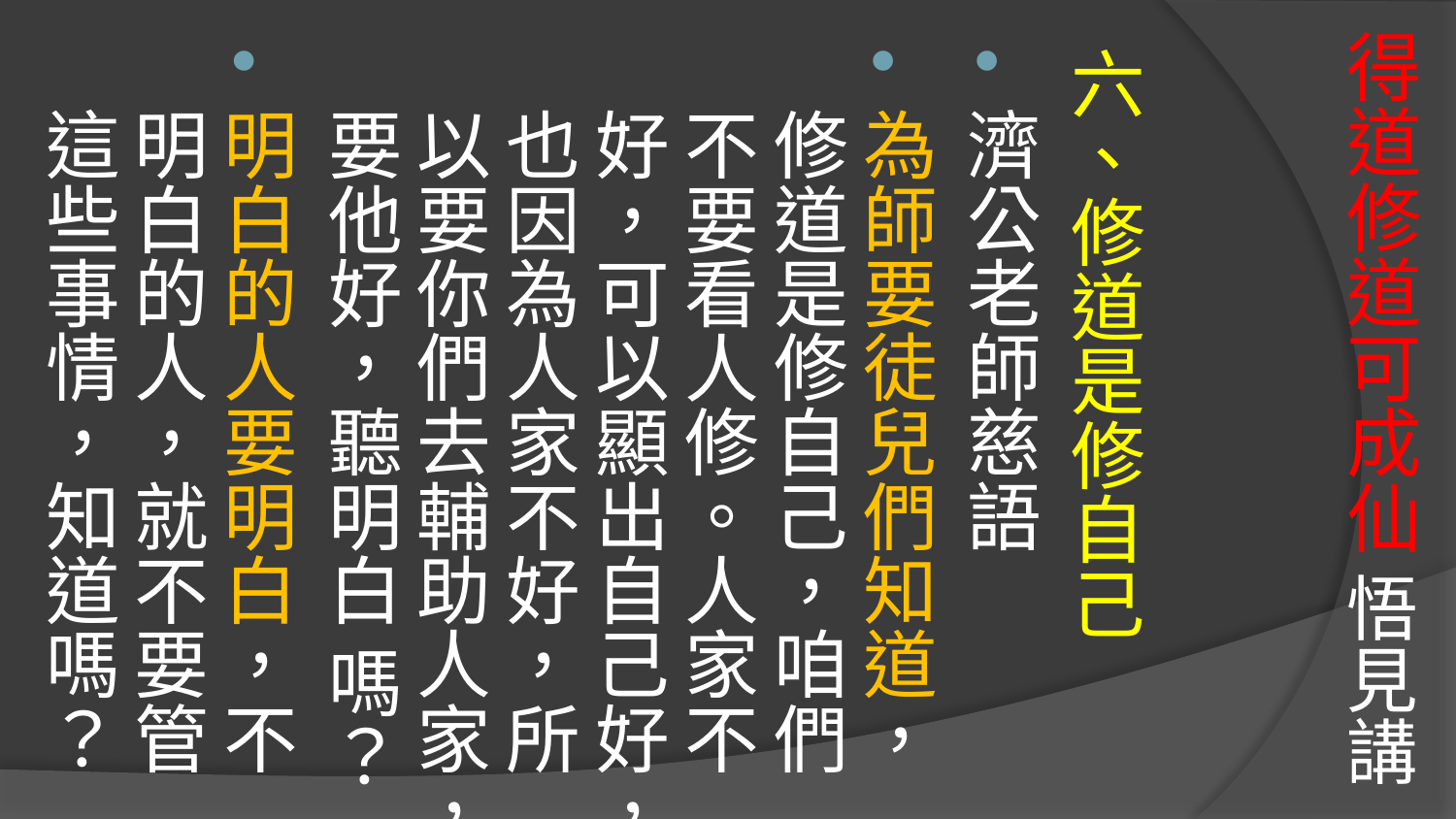

# 得道修道可成仙 悟見講
六、修道是修自己
濟公老師慈語
為師要徒兒們知道，修道是修自己，咱們不要看人修。人家不好，可以顯出自己好，也因為人家不好，所以要你們去輔助人家，要他好，聽明白 嗎？
明白的人要明白，不明白的人，就不要管這些事情，知道嗎？